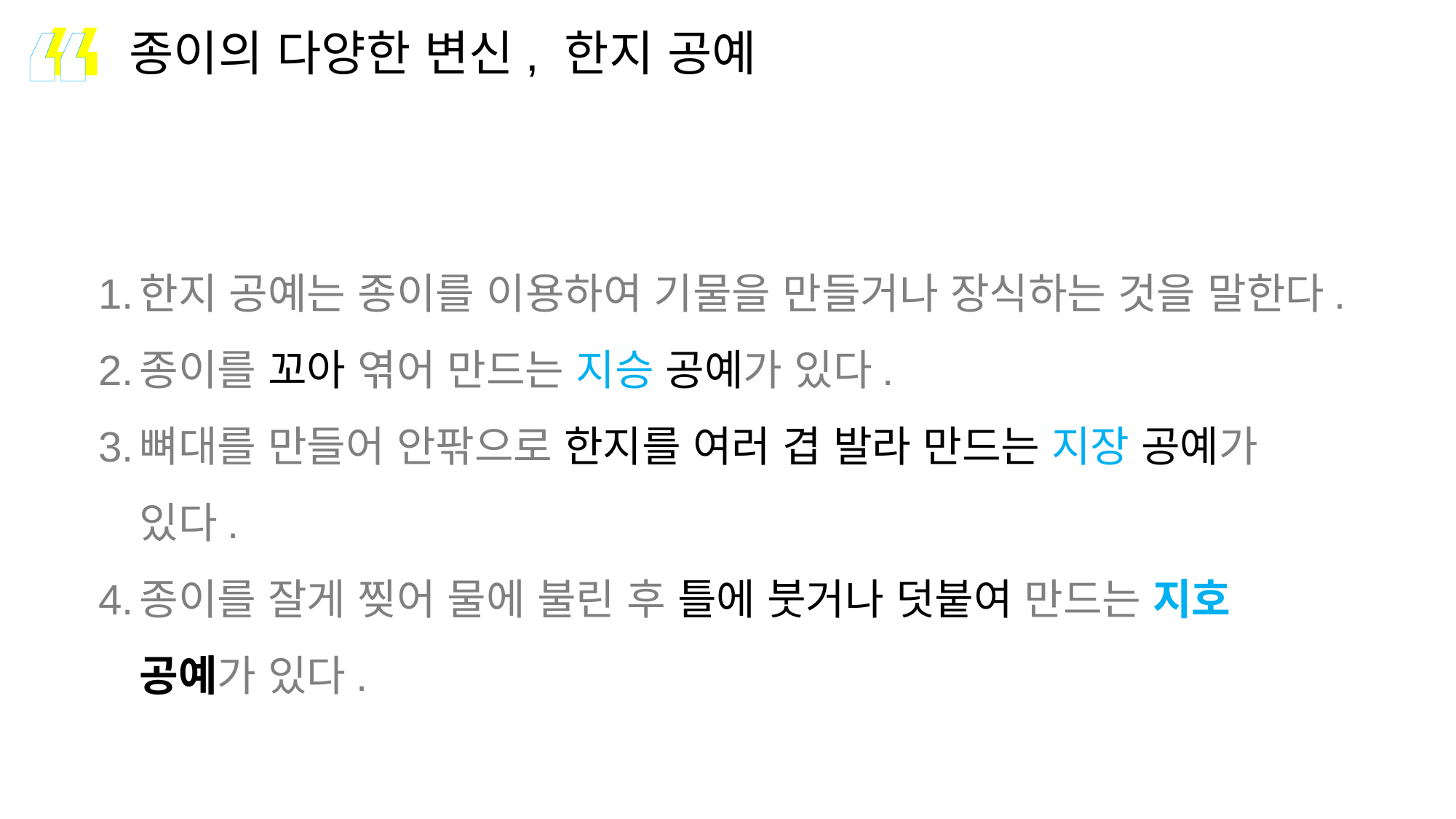

“
“
종이의 다양한 변신, 한지 공예
한지 공예는 종이를 이용하여 기물을 만들거나 장식하는 것을 말한다.
종이를 꼬아 엮어 만드는 지승 공예가 있다.
뼈대를 만들어 안팎으로 한지를 여러 겹 발라 만드는 지장 공예가 있다.
종이를 잘게 찢어 물에 불린 후 틀에 붓거나 덧붙여 만드는 지호 공예가 있다.